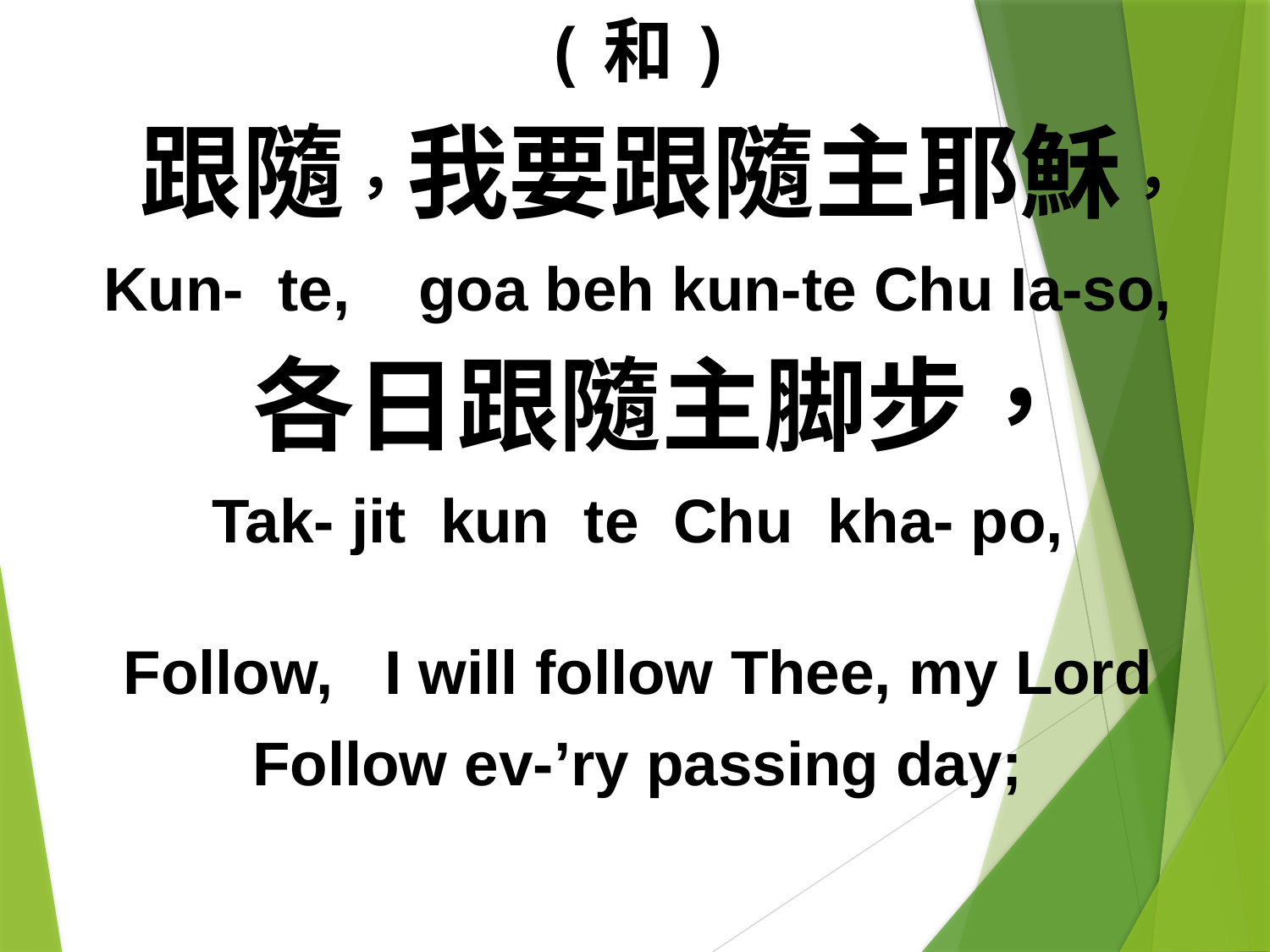

(和)
 跟隨，我要跟隨主耶穌，
Kun-  te,    goa beh kun-te Chu Ia-so,
 各日跟隨主脚步，
Tak- jit  kun  te  Chu  kha- po,

Follow,   I will follow Thee, my Lord
Follow ev-’ry passing day;